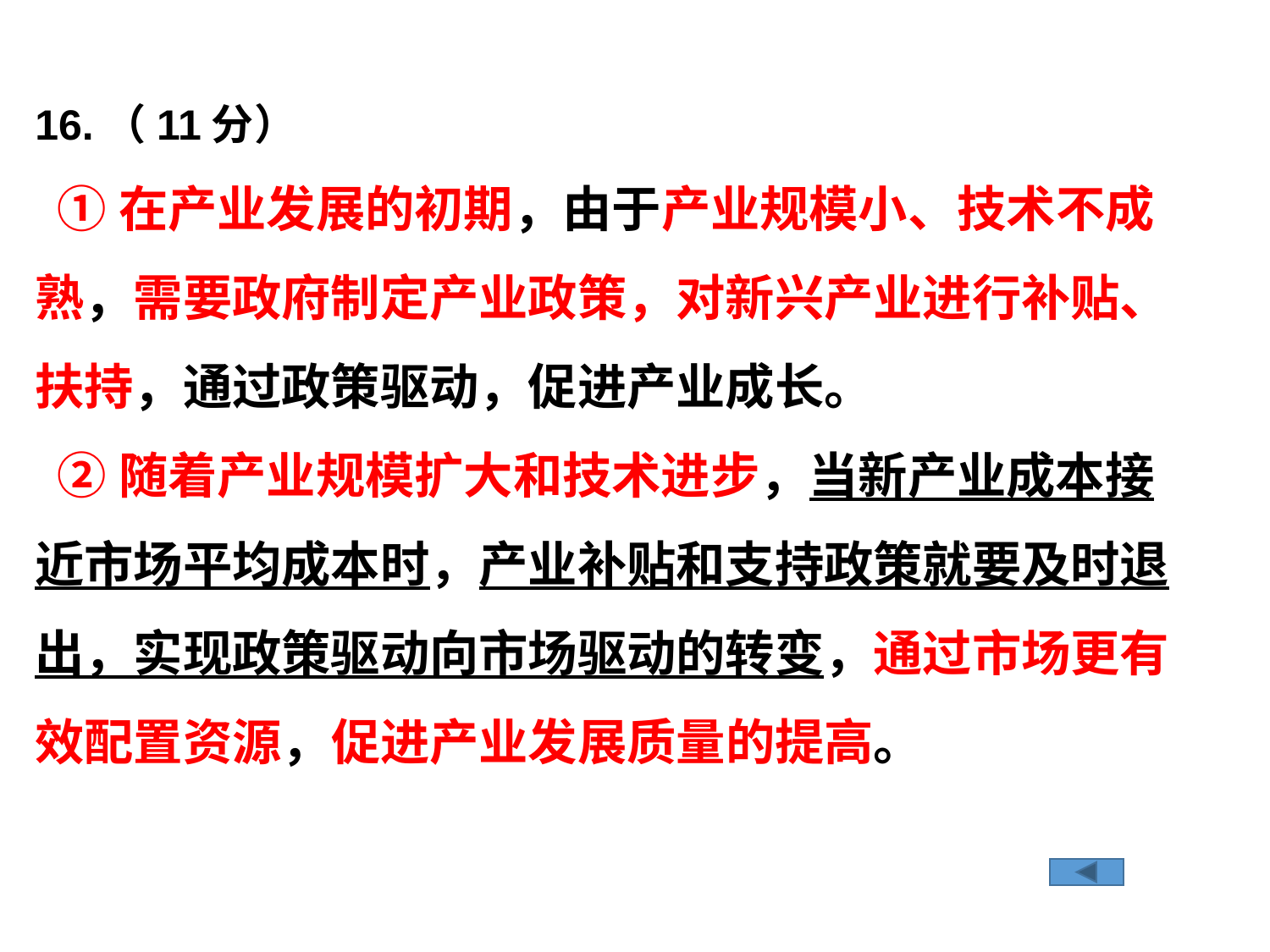

16.（11分）
  ①在产业发展的初期，由于产业规模小、技术不成熟，需要政府制定产业政策，对新兴产业进行补贴、扶持，通过政策驱动，促进产业成长。
  ②随着产业规模扩大和技术进步，当新产业成本接近市场平均成本时，产业补贴和支持政策就要及时退出，实现政策驱动向市场驱动的转变，通过市场更有效配置资源，促进产业发展质量的提高。